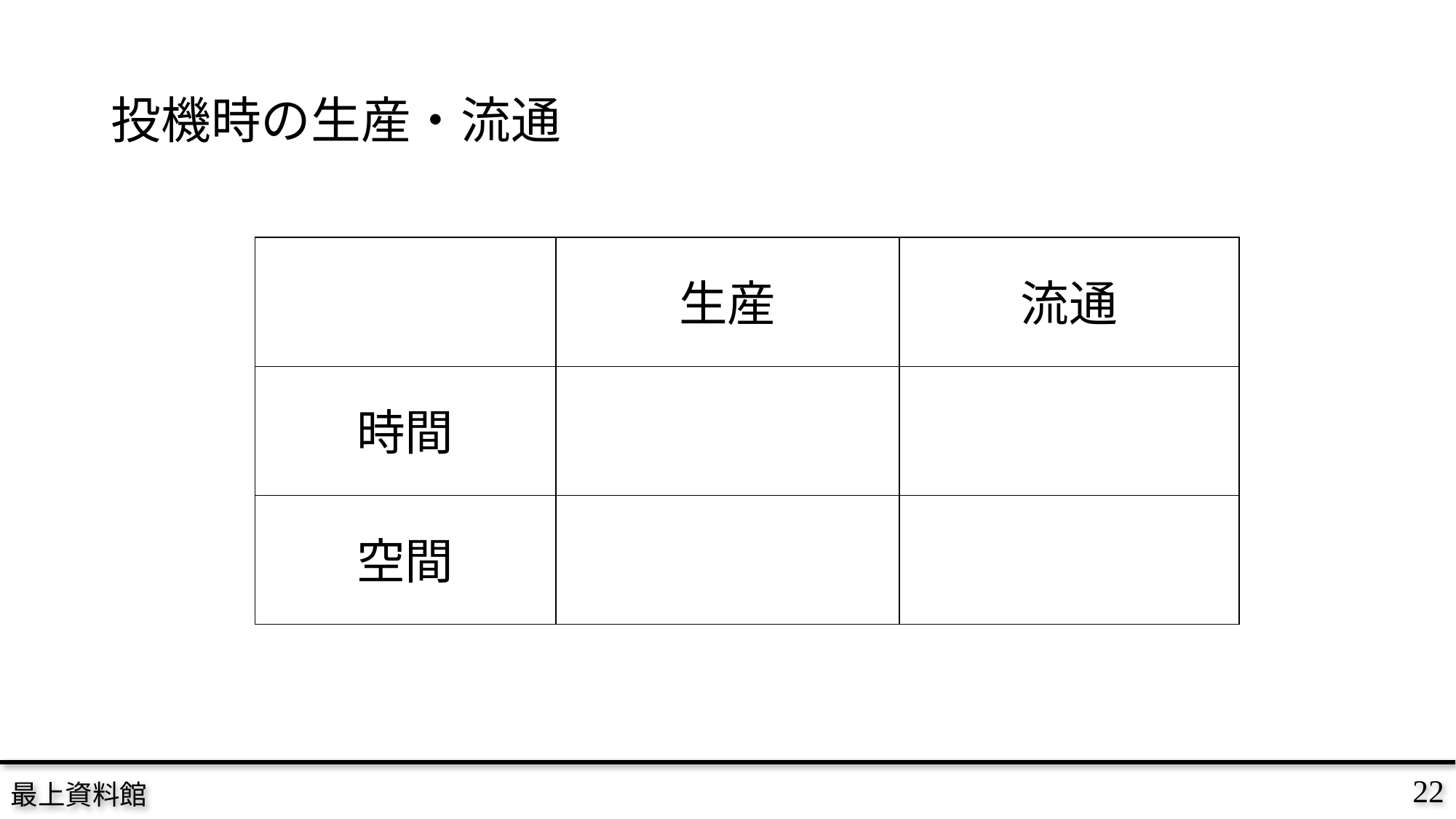

# 投機時の生産・流通

生産
流通
時間
見込み
長サイクル
空間
集中
集中在庫